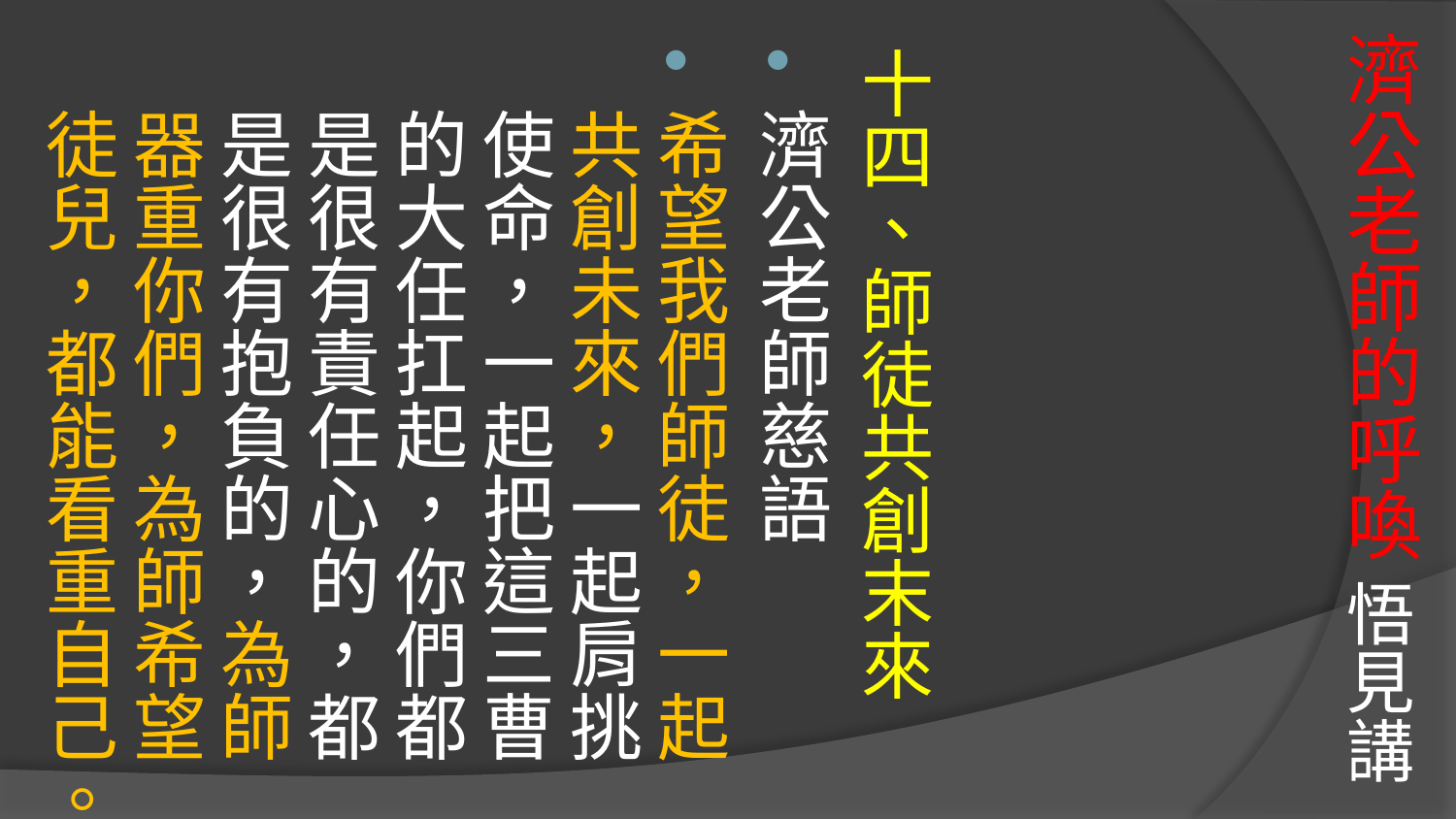

# 濟公老師的呼喚 悟見講
十四、師徒共創末來
濟公老師慈語
希望我們師徒，一起共創未來，一起肩挑使命，一起把這三曹的大任扛起，你們都是很有責任心的，都是很有抱負的，為師器重你們，為師希望徒兒，都能看重自己。